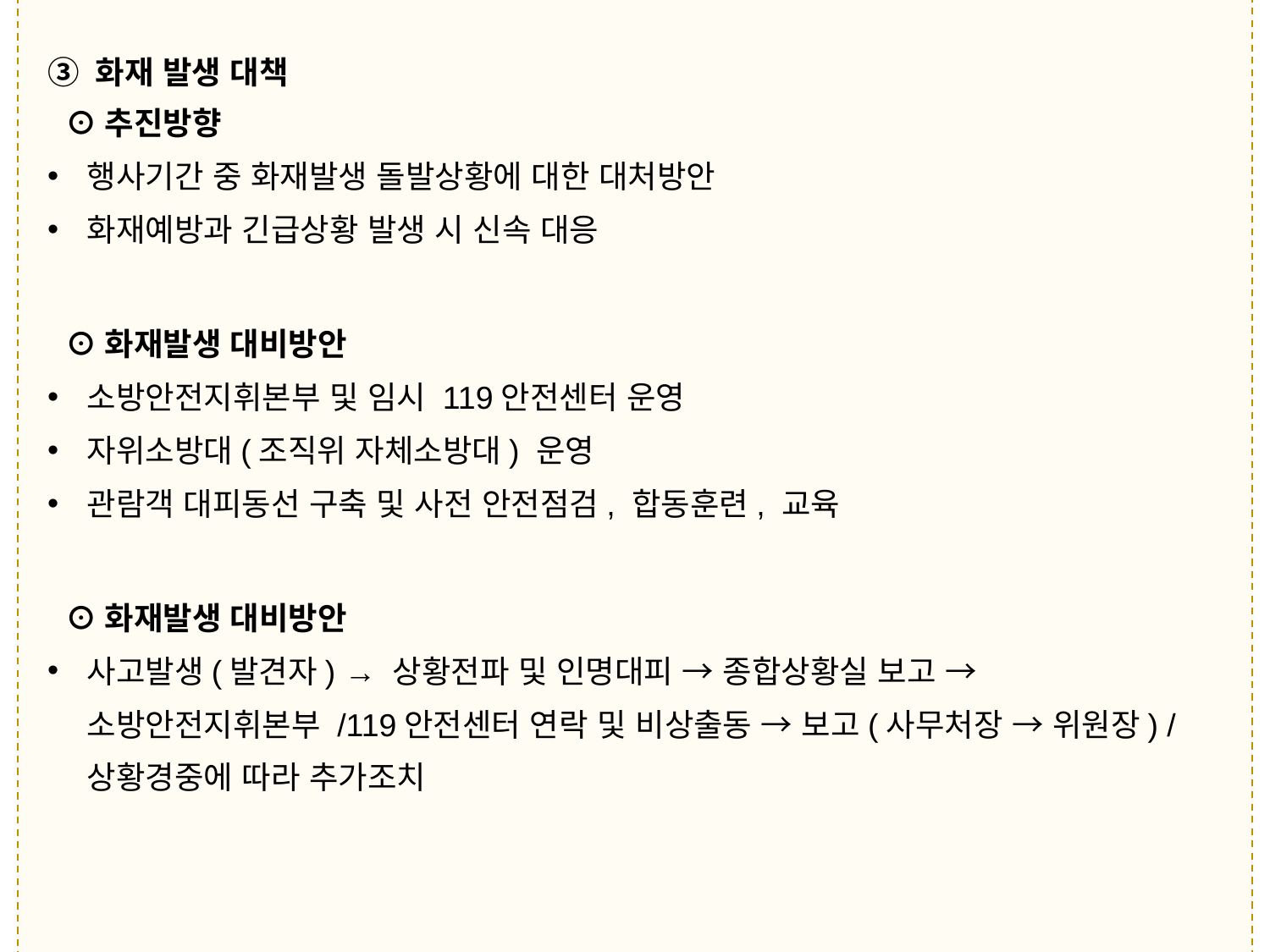

③ 화재 발생 대책

  ⊙추진방향
행사기간 중 화재발생 돌발상황에 대한 대처방안
화재예방과 긴급상황 발생 시 신속 대응

  ⊙화재발생 대비방안
소방안전지휘본부 및 임시 119안전센터 운영
자위소방대(조직위 자체소방대) 운영
관람객 대피동선 구축 및 사전 안전점검, 합동훈련, 교육

  ⊙화재발생 대비방안
사고발생(발견자) → 상황전파 및 인명대피 → 종합상황실 보고 → 소방안전지휘본부 /119안전센터 연락 및 비상출동 → 보고(사무처장 → 위원장) / 상황경중에 따라 추가조치